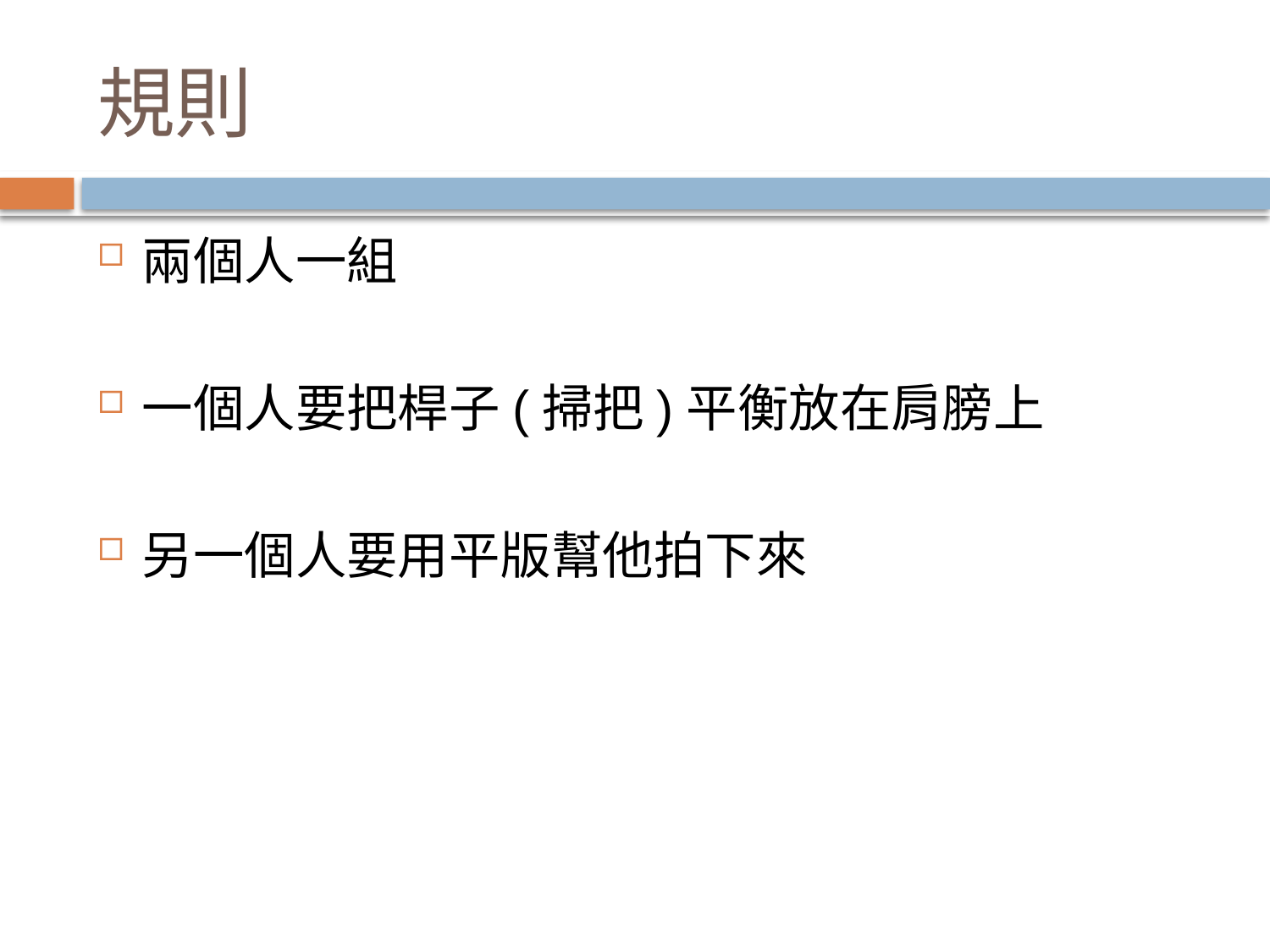

# 規則
兩個人一組

一個人要把桿子(掃把)平衡放在肩膀上

另一個人要用平版幫他拍下來